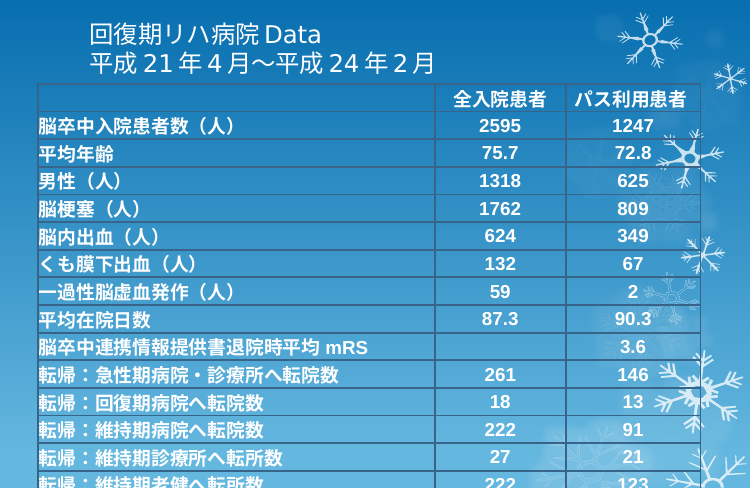

# 回復期リハ病院Data 平成21年4月～平成24年2月
|  | 全入院患者 | パス利用患者 |
| --- | --- | --- |
| 脳卒中入院患者数（人） | 2595 | 1247 |
| 平均年齢 | 75.7 | 72.8 |
| 男性（人） | 1318 | 625 |
| 脳梗塞（人） | 1762 | 809 |
| 脳内出血（人） | 624 | 349 |
| くも膜下出血（人） | 132 | 67 |
| 一過性脳虚血発作（人） | 59 | 2 |
| 平均在院日数 | 87.3 | 90.3 |
| 脳卒中連携情報提供書退院時平均mRS |  | 3.6 |
| 転帰：急性期病院・診療所へ転院数 | 261 | 146 |
| 転帰：回復期病院へ転院数 | 18 | 13 |
| 転帰：維持期病院へ転院数 | 222 | 91 |
| 転帰：維持期診療所へ転所数 | 27 | 21 |
| 転帰：維持期老健へ転所数 | 222 | 123 |
| 転帰：在宅復帰患者数 | 1430 | 710 |
| 転帰：死亡数 | 90 | 24 |